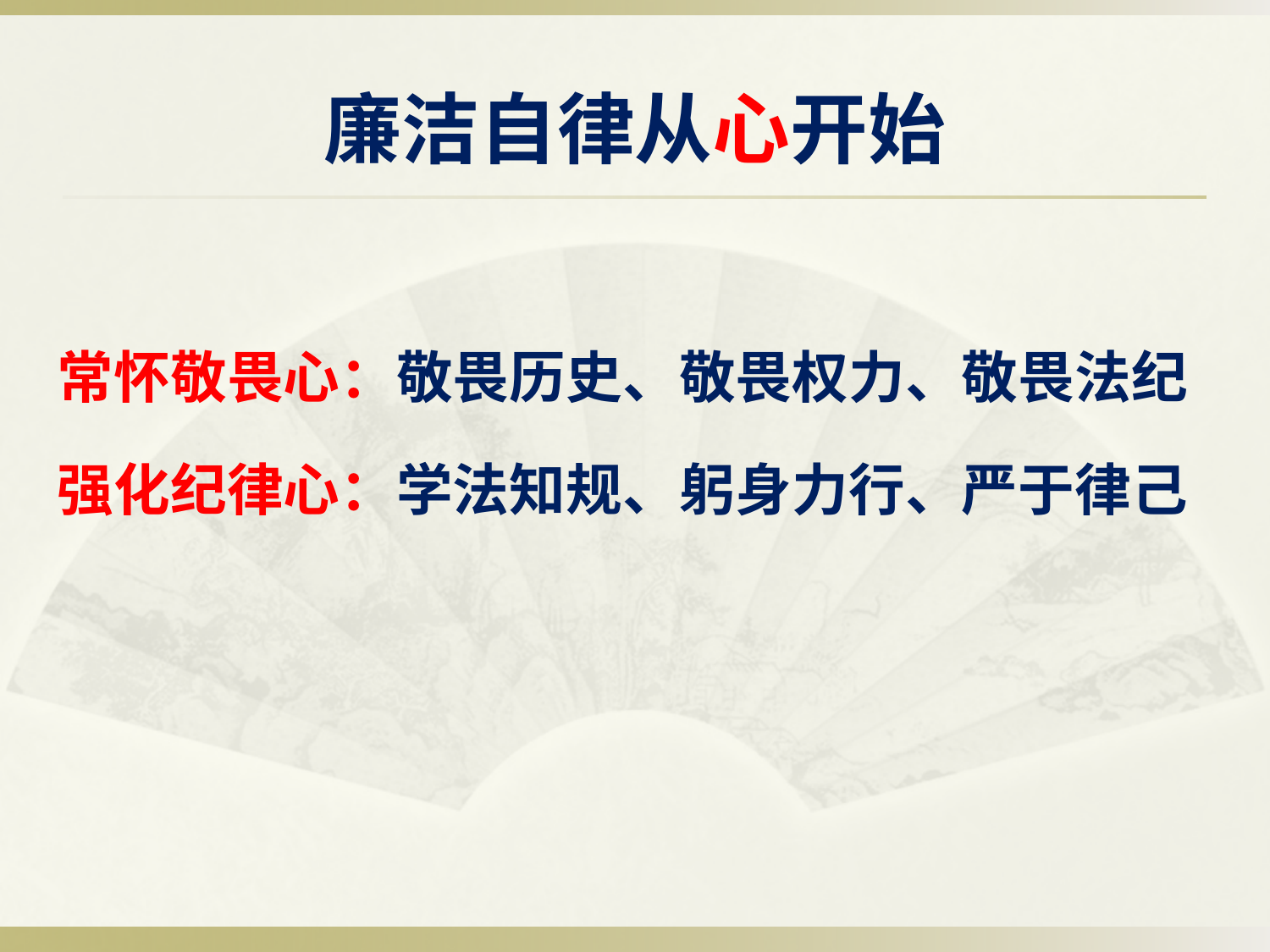

# 廉洁自律从心开始

常怀敬畏心：敬畏历史、敬畏权力、敬畏法纪
强化纪律心：学法知规、躬身力行、严于律己